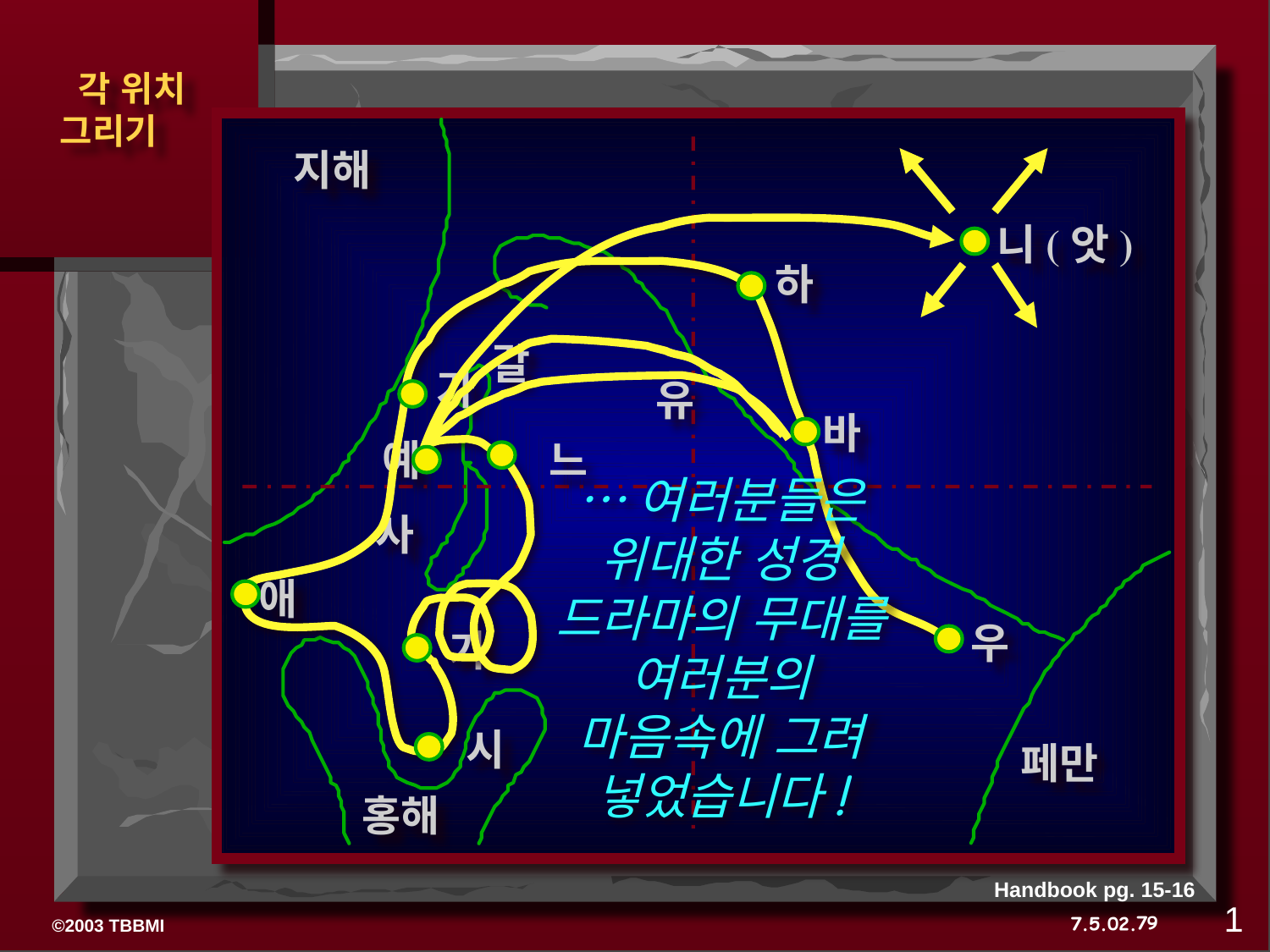

지해

니(앗)

하

갈

가

유

바

예
느

…여러분들은 위대한 성경 드라마의 무대를 여러분의 마음속에 그려 넣었습니다!

사

애

우
가

시
페만

홍해

Handbook pg. 15-16
1
79